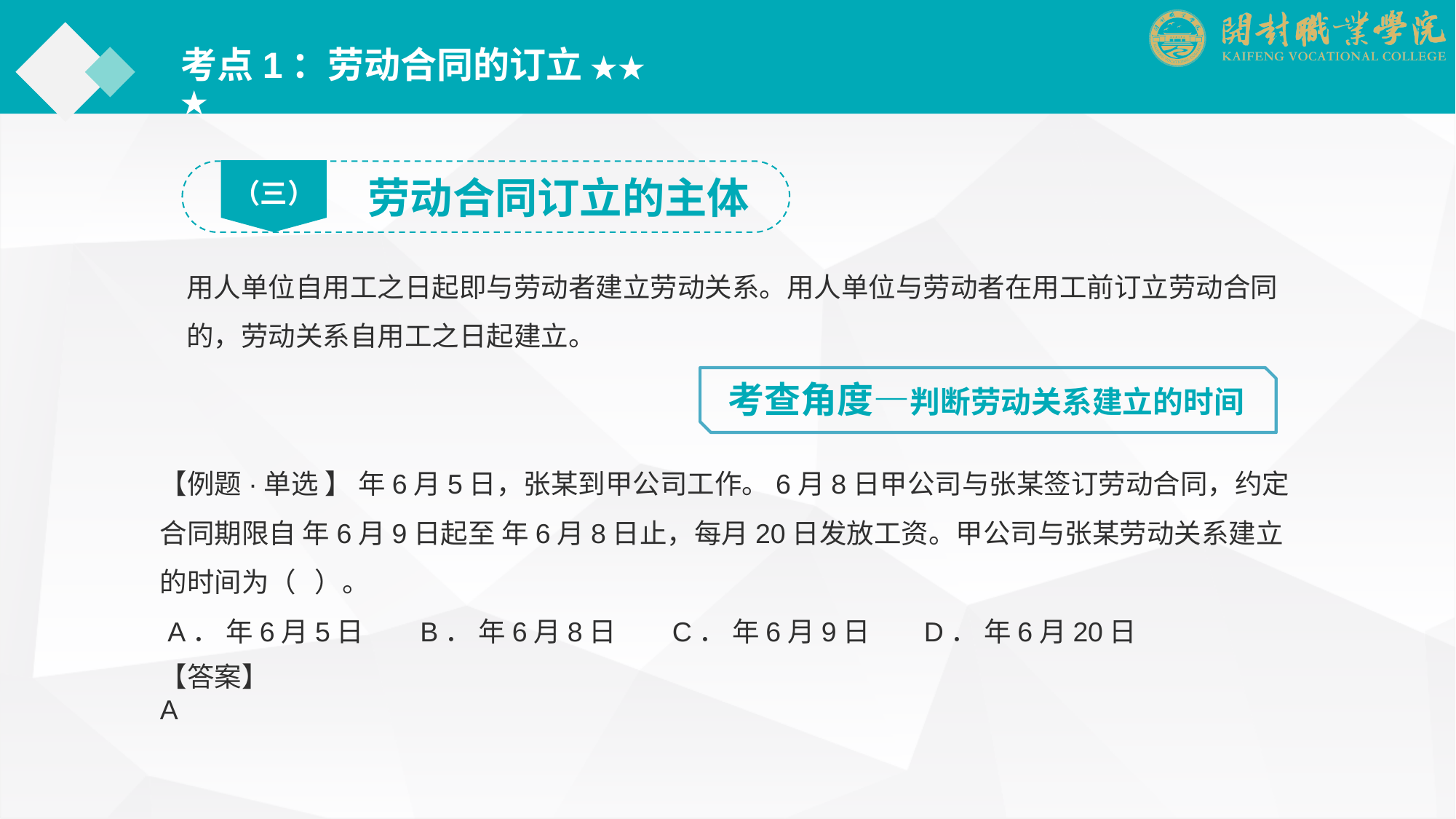

考点1：劳动合同的订立 ★★★
（三）

劳动合同订立的主体
用人单位自用工之日起即与劳动者建立劳动关系。用人单位与劳动者在用工前订立劳动合同的，劳动关系自用工之日起建立。

考查角度—判断劳动关系建立的时间
【例题·单选 】 年6月5日，张某到甲公司工作。6月8日甲公司与张某签订劳动合同，约定合同期限自 年6月9日起至 年6月8日止，每月20日发放工资。甲公司与张某劳动关系建立的时间为（   ）。
 A． 年6月5日        B． 年6月8日        C． 年6月9日	D． 年6月20日
【答案】A